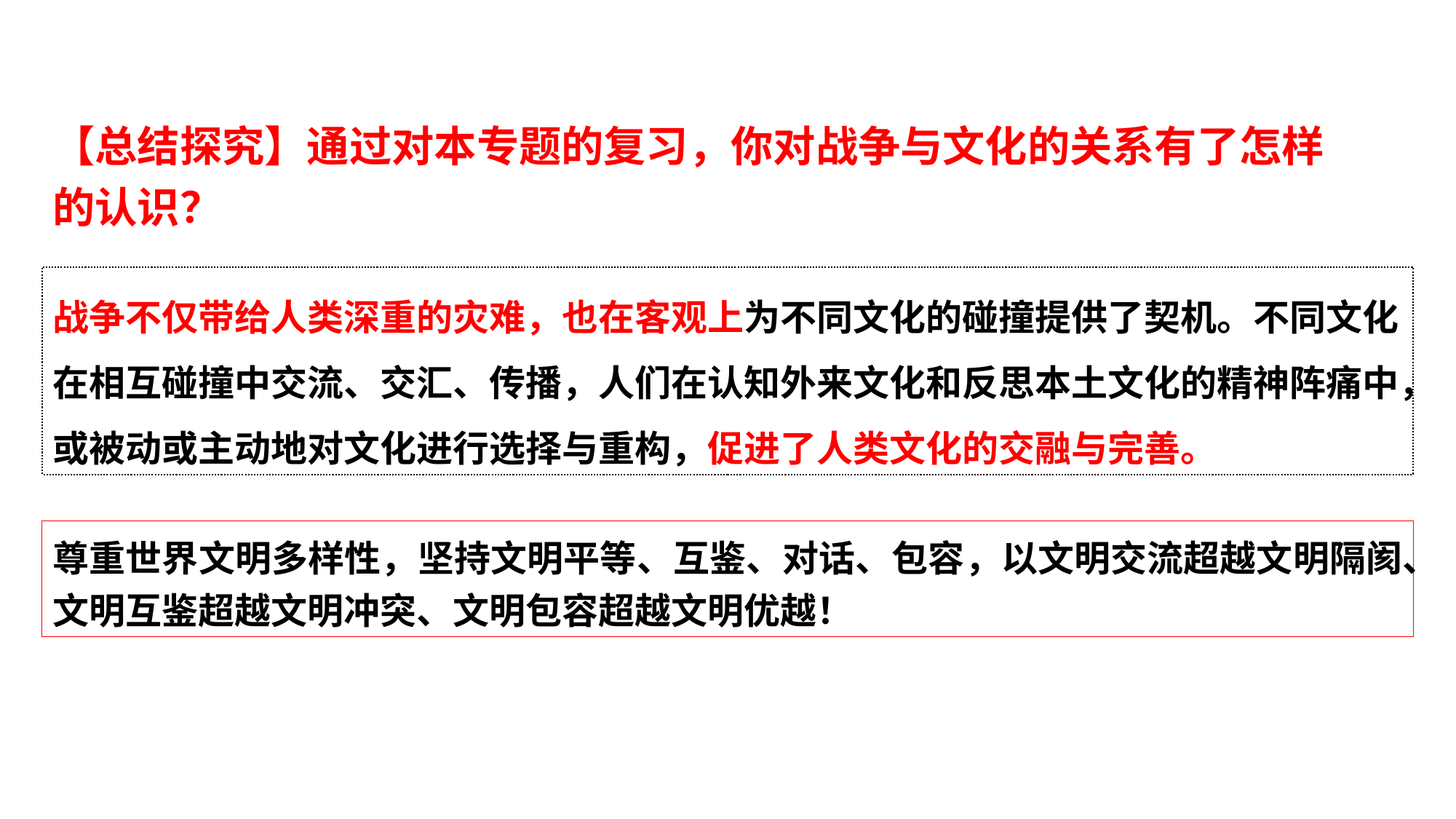

【总结探究】通过对本专题的复习，你对战争与文化的关系有了怎样的认识？
战争不仅带给人类深重的灾难，也在客观上为不同文化的碰撞提供了契机。不同文化在相互碰撞中交流、交汇、传播，人们在认知外来文化和反思本土文化的精神阵痛中，或被动或主动地对文化进行选择与重构，促进了人类文化的交融与完善。
尊重世界文明多样性，坚持文明平等、互鉴、对话、包容，以文明交流超越文明隔阂、文明互鉴超越文明冲突、文明包容超越文明优越！